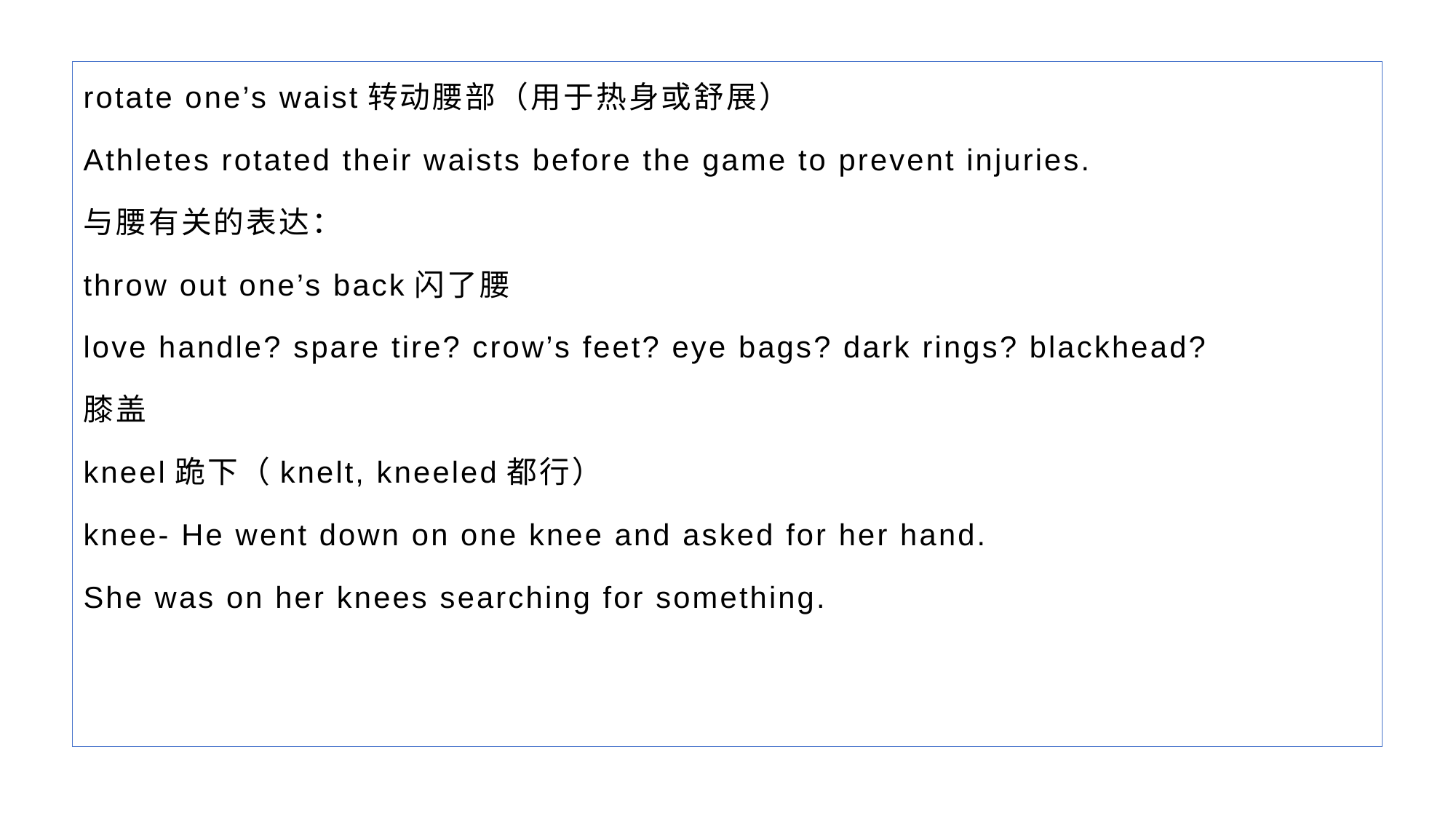

rotate one’s waist转动腰部（用于热身或舒展）
Athletes rotated their waists before the game to prevent injuries.
与腰有关的表达：
throw out one’s back闪了腰
love handle? spare tire? crow’s feet? eye bags? dark rings? blackhead?
膝盖
kneel跪下（knelt, kneeled都行）
knee- He went down on one knee and asked for her hand.
She was on her knees searching for something.